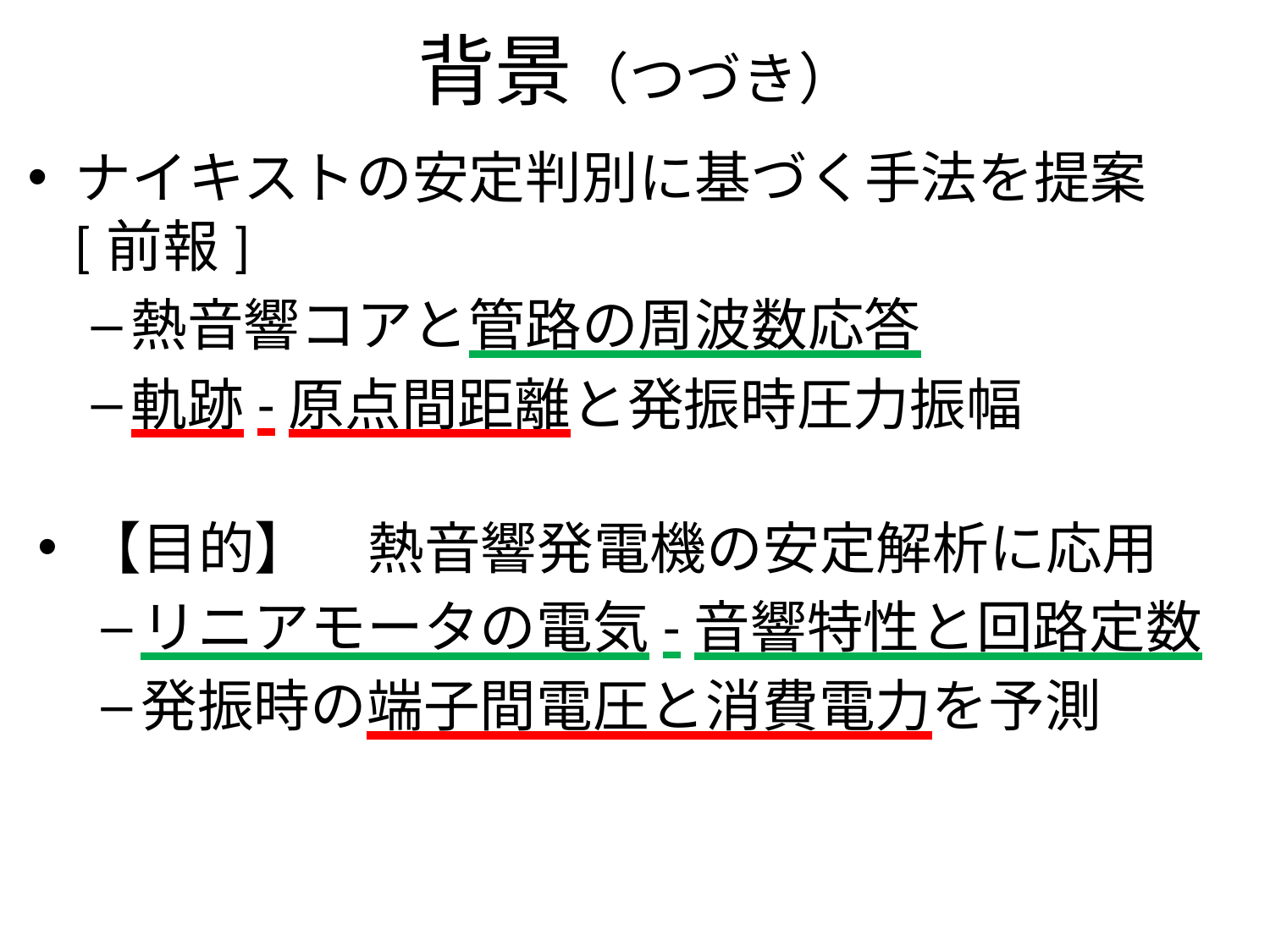

# 背景（つづき）
ナイキストの安定判別に基づく手法を提案[前報]
熱音響コアと管路の周波数応答
軌跡-原点間距離と発振時圧力振幅
【目的】　熱音響発電機の安定解析に応用
リニアモータの電気-音響特性と回路定数
発振時の端子間電圧と消費電力を予測